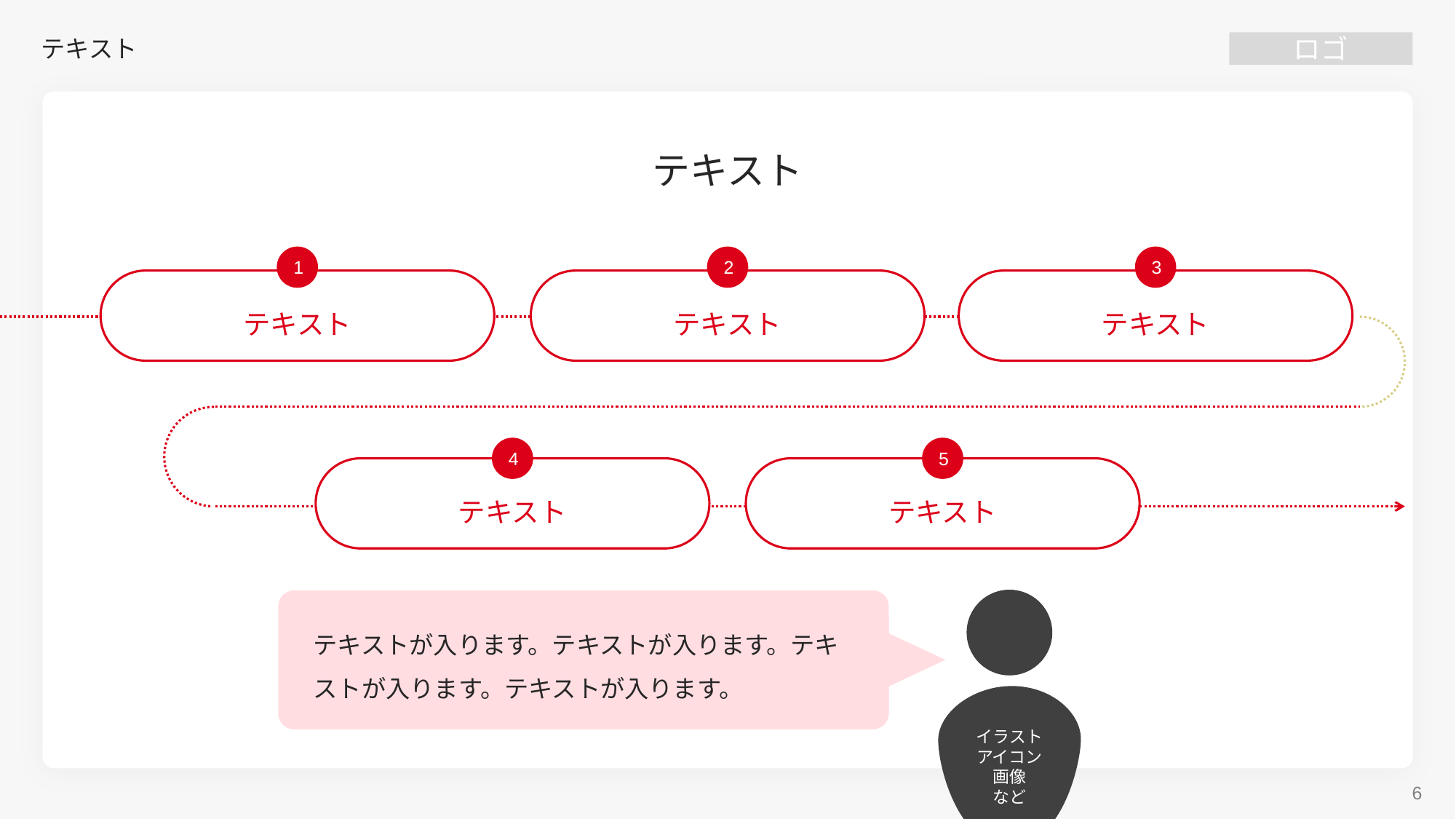

# テキスト
テキスト
1
2
3
テキスト
テキスト
テキスト

4
5
テキスト
テキスト

イラスト
アイコン
画像
など

テキストが入ります。テキストが入ります。テキストが入ります。テキストが入ります。